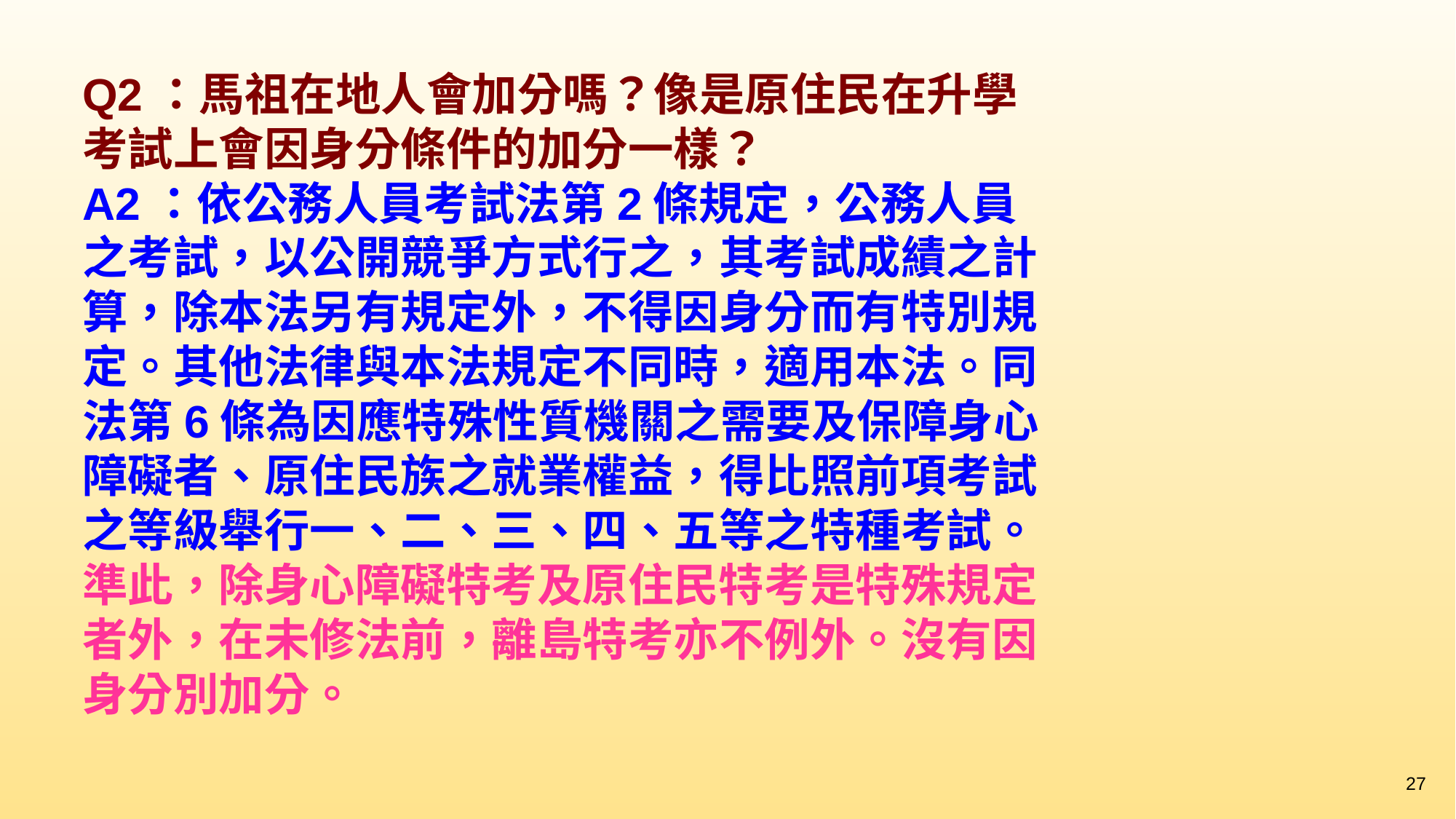

Q2：馬祖在地人會加分嗎？像是原住民在升學考試上會因身分條件的加分一樣？
A2：依公務人員考試法第2條規定，公務人員之考試，以公開競爭方式行之，其考試成績之計算，除本法另有規定外，不得因身分而有特別規定。其他法律與本法規定不同時，適用本法。同法第6條為因應特殊性質機關之需要及保障身心障礙者、原住民族之就業權益，得比照前項考試之等級舉行一、二、三、四、五等之特種考試。準此，除身心障礙特考及原住民特考是特殊規定者外，在未修法前，離島特考亦不例外。沒有因身分別加分。
27